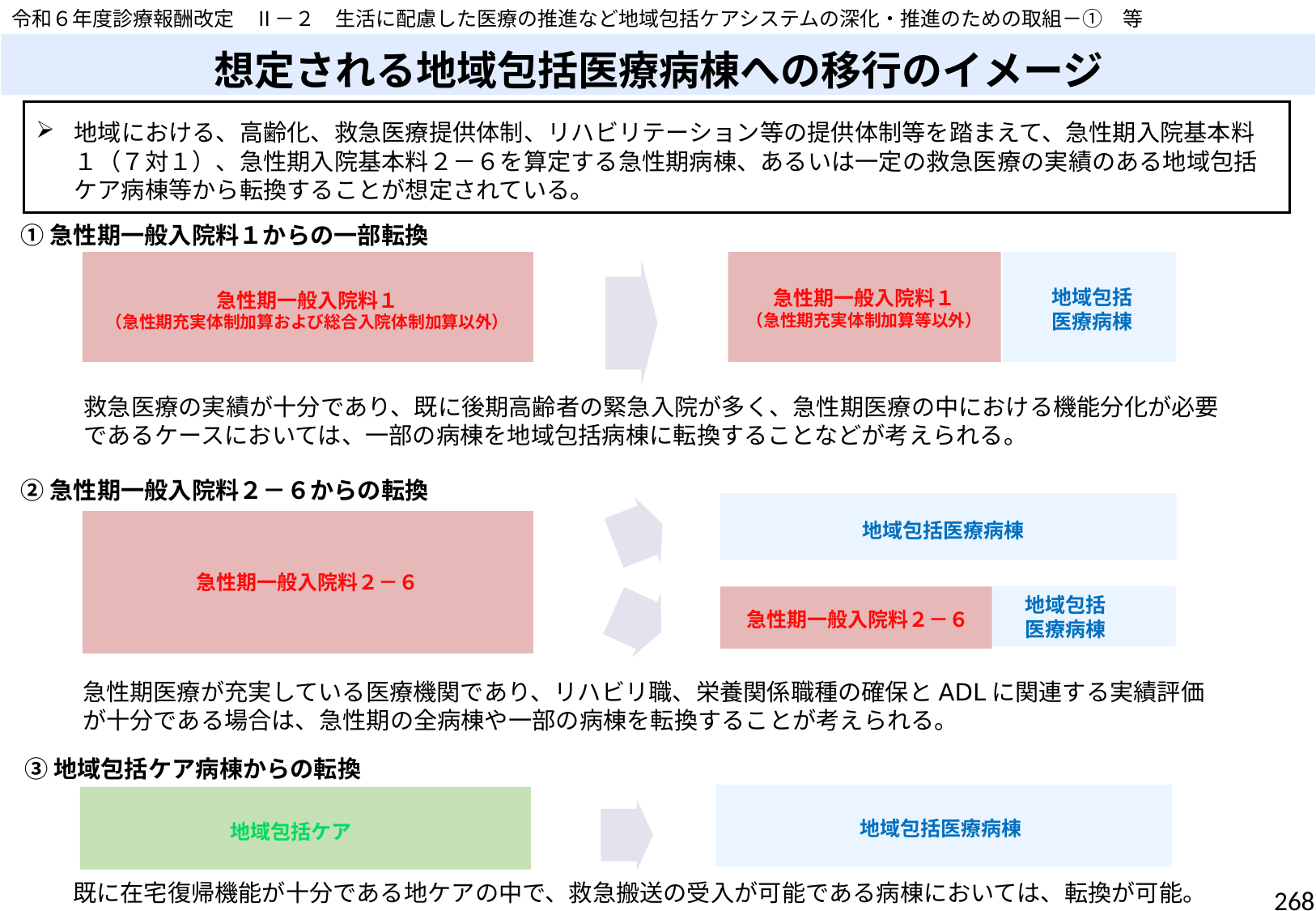

令和６年度診療報酬改定　Ⅱ－２　生活に配慮した医療の推進など地域包括ケアシステムの深化・推進のための取組－①　等
# 想定される地域包括医療病棟への移行のイメージ

地域における、高齢化、救急医療提供体制、リハビリテーション等の提供体制等を踏まえて、急性期入院基本料１（７対１）、急性期入院基本料２－６を算定する急性期病棟、あるいは一定の救急医療の実績のある地域包括ケア病棟等から転換することが想定されている。
①急性期一般入院料１からの一部転換

地域包括
医療病棟
急性期一般入院料１
（急性期充実体制加算等以外）
急性期一般入院料１
（急性期充実体制加算および総合入院体制加算以外）
救急医療の実績が十分であり、既に後期高齢者の緊急入院が多く、急性期医療の中における機能分化が必要であるケースにおいては、一部の病棟を地域包括病棟に転換することなどが考えられる。
②急性期一般入院料２－６からの転換

地域包括医療病棟
急性期一般入院料２－６
地域包括
医療病棟

急性期一般入院料２－６
急性期医療が充実している医療機関であり、リハビリ職、栄養関係職種の確保とADLに関連する実績評価が十分である場合は、急性期の全病棟や一部の病棟を転換することが考えられる。
③地域包括ケア病棟からの転換

地域包括医療病棟
地域包括ケア
既に在宅復帰機能が十分である地ケアの中で、救急搬送の受入が可能である病棟においては、転換が可能。
268